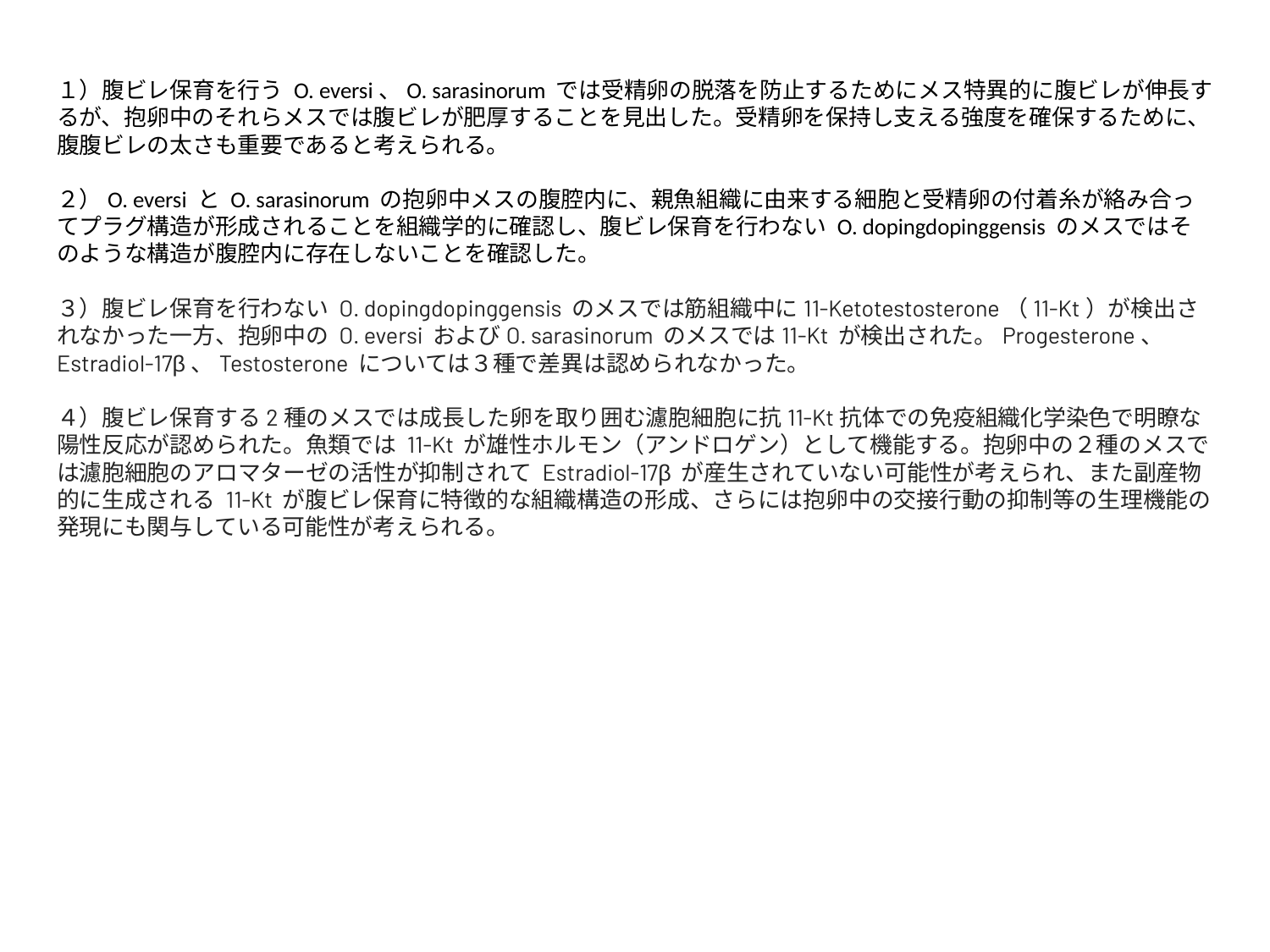

１）腹ビレ保育を行う O. eversi、O. sarasinorum では受精卵の脱落を防止するためにメス特異的に腹ビレが伸長するが、抱卵中のそれらメスでは腹ビレが肥厚することを見出した。受精卵を保持し支える強度を確保するために、腹腹ビレの太さも重要であると考えられる。

２）O. eversi と O. sarasinorum の抱卵中メスの腹腔内に、親魚組織に由来する細胞と受精卵の付着糸が絡み合ってプラグ構造が形成されることを組織学的に確認し、腹ビレ保育を行わない O. dopingdopinggensis のメスではそのような構造が腹腔内に存在しないことを確認した。

３）腹ビレ保育を行わない O. dopingdopinggensis のメスでは筋組織中に11-Ketotestosterone（11-Kt）が検出されなかった一方、抱卵中の O. eversi およびO. sarasinorum のメスでは11-Kt が検出された。Progesterone、　Estradiol-17β、Testosterone については３種で差異は認められなかった。
４）腹ビレ保育する2種のメスでは成長した卵を取り囲む濾胞細胞に抗11-Kt抗体での免疫組織化学染色で明瞭な陽性反応が認められた。魚類では 11-Kt が雄性ホルモン（アンドロゲン）として機能する。抱卵中の２種のメスでは濾胞細胞のアロマターゼの活性が抑制されて Estradiol-17β が産生されていない可能性が考えられ、また副産物的に生成される 11-Kt が腹ビレ保育に特徴的な組織構造の形成、さらには抱卵中の交接行動の抑制等の生理機能の発現にも関与している可能性が考えられる。